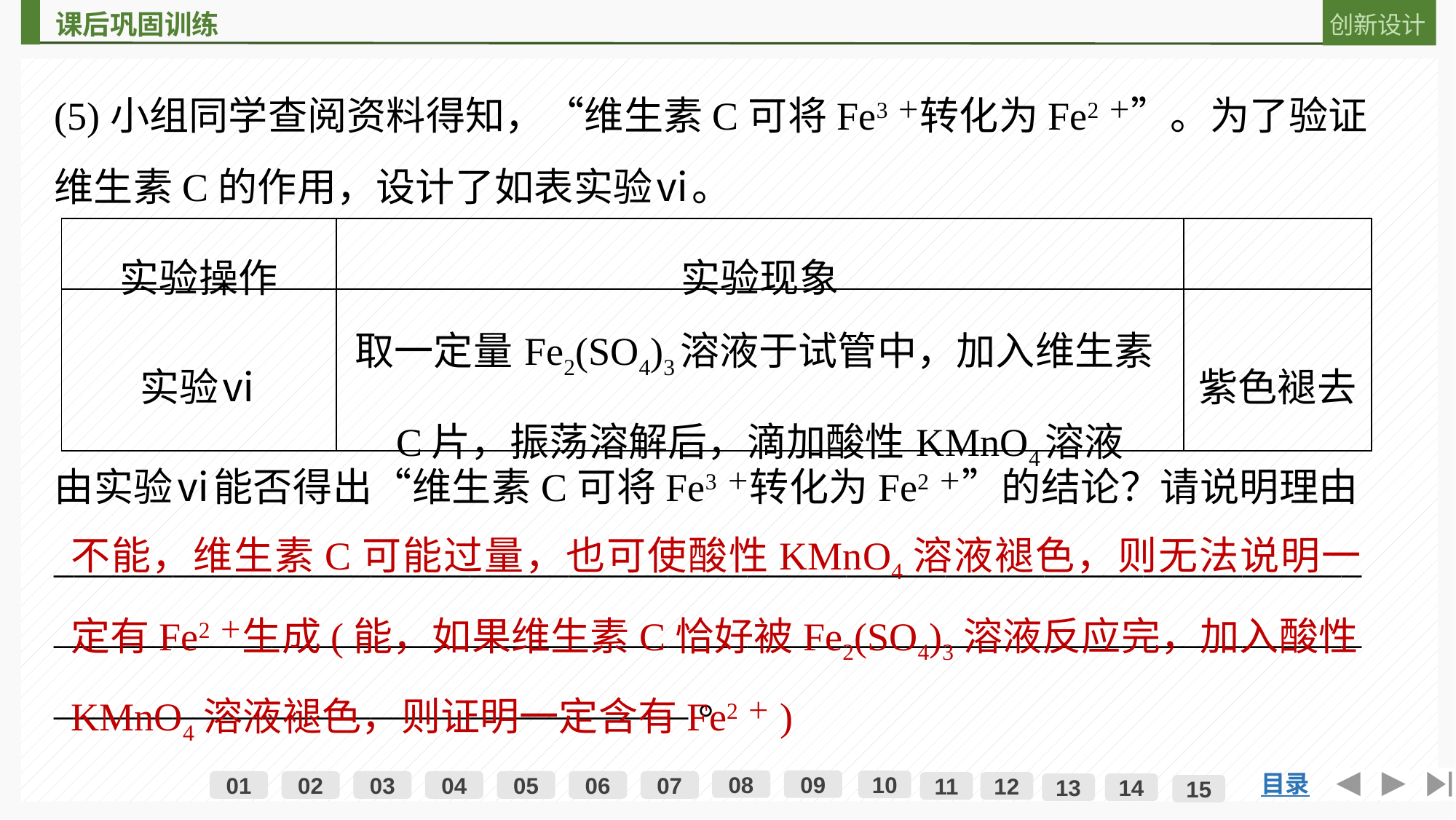

(5)小组同学查阅资料得知，“维生素C可将Fe3＋转化为Fe2＋”。为了验证维生素C的作用，设计了如表实验ⅵ。
| 实验操作 | 实验现象 |  |
| --- | --- | --- |
| 实验ⅵ | 取一定量Fe2(SO4)3溶液于试管中，加入维生素C片，振荡溶解后，滴加酸性KMnO4溶液 | 紫色褪去 |
由实验ⅵ能否得出“维生素C可将Fe3＋转化为Fe2＋”的结论？请说明理由____________________________________________________________________________________________________________________________________ ________________________________。
不能，维生素C可能过量，也可使酸性KMnO4溶液褪色，则无法说明一定有Fe2＋生成(能，如果维生素C恰好被Fe2(SO4)3溶液反应完，加入酸性KMnO4溶液褪色，则证明一定含有Fe2＋)